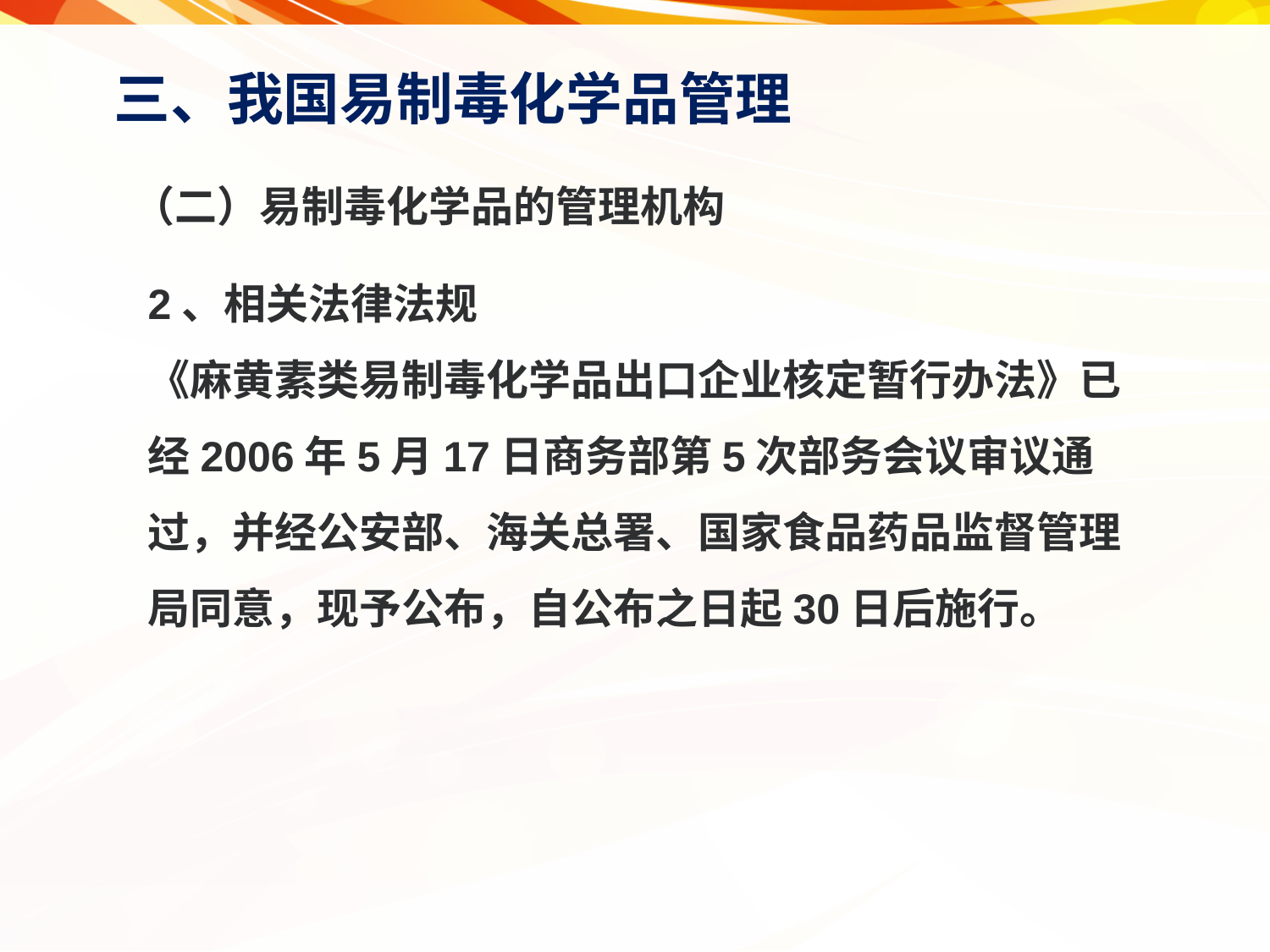

三、我国易制毒化学品管理
（二）易制毒化学品的管理机构
2、相关法律法规
《麻黄素类易制毒化学品出口企业核定暂行办法》已经2006年5月17日商务部第5次部务会议审议通过，并经公安部、海关总署、国家食品药品监督管理局同意，现予公布，自公布之日起30日后施行。